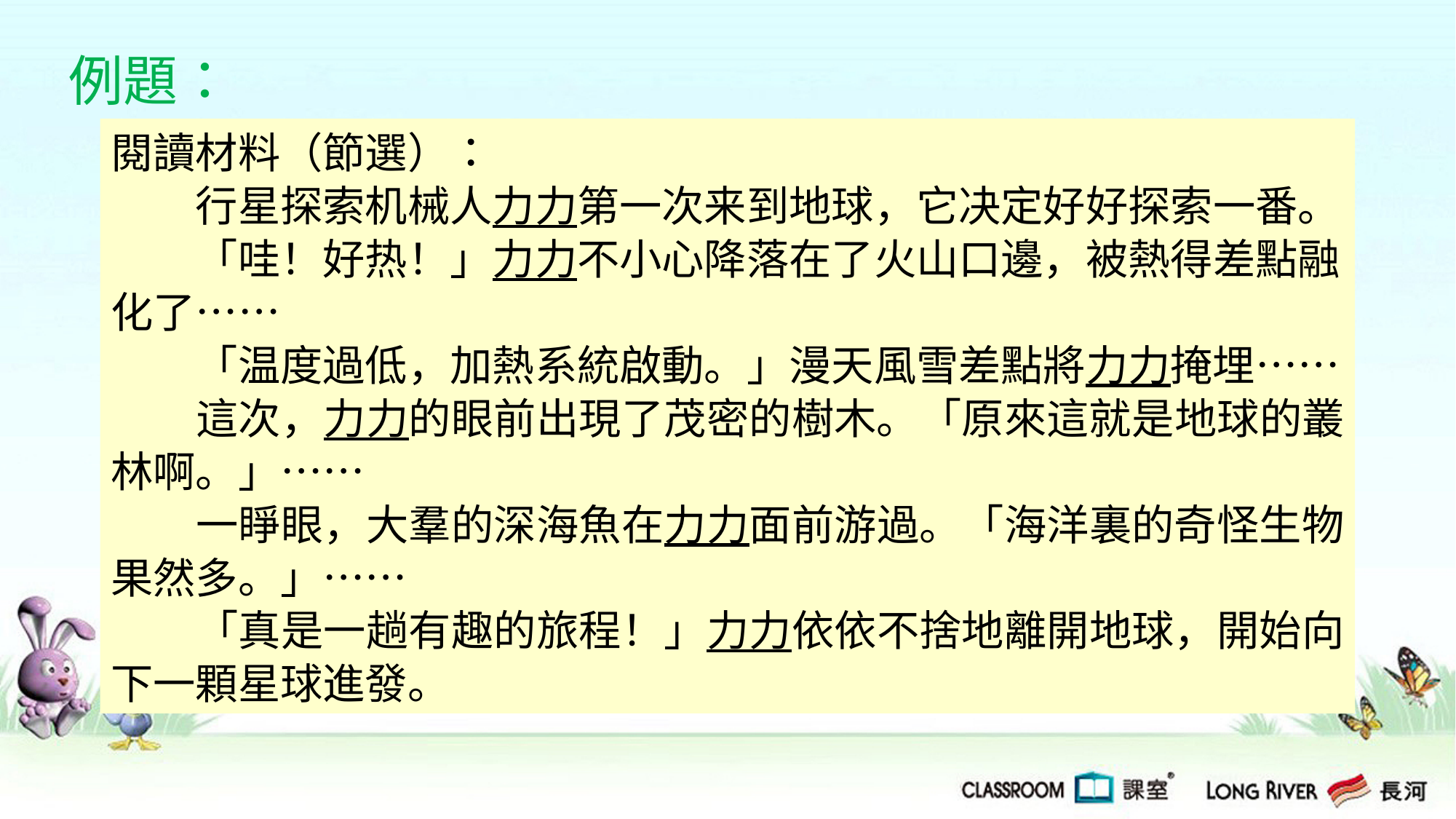

例題：
閱讀材料（節選）：
　　行星探索机械人力力第一次来到地球，它决定好好探索一番。
　　「哇！好热！」力力不小心降落在了火山口邊，被熱得差點融化了……
　　「温度過低，加熱系統啟動。」漫天風雪差點將力力掩埋……
　　這次，力力的眼前出現了茂密的樹木。「原來這就是地球的叢林啊。」……
　　一睜眼，大羣的深海魚在力力面前游過。「海洋裏的奇怪生物果然多。」……
　　「真是一趟有趣的旅程！」力力依依不捨地離開地球，開始向下一顆星球進發。